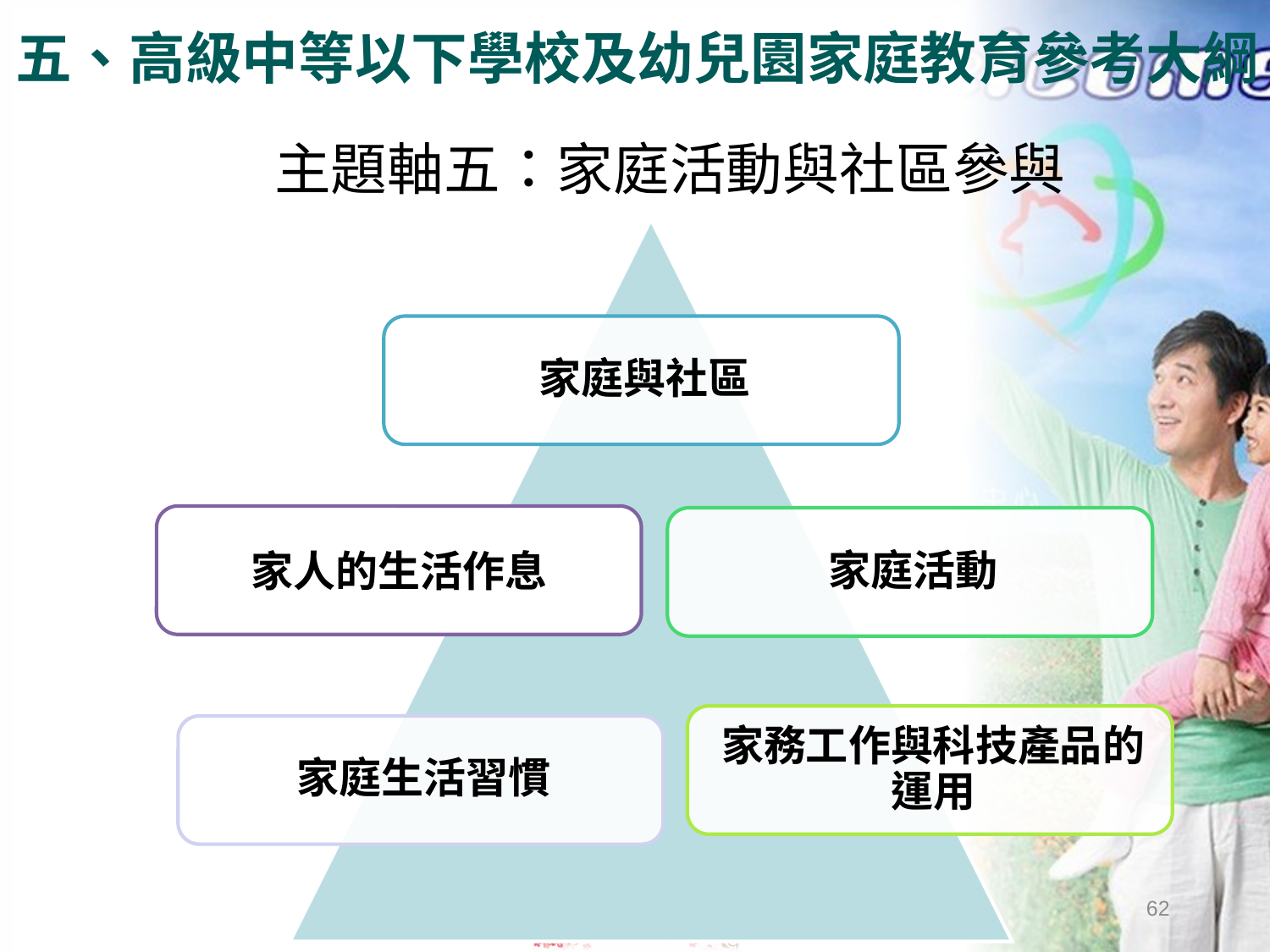

五、高級中等以下學校及幼兒園家庭教育參考大綱
主題軸五：家庭活動與社區參與
家庭與社區
家庭活動
家務工作與科技產品的運用
家庭生活習慣
家人的生活作息
62